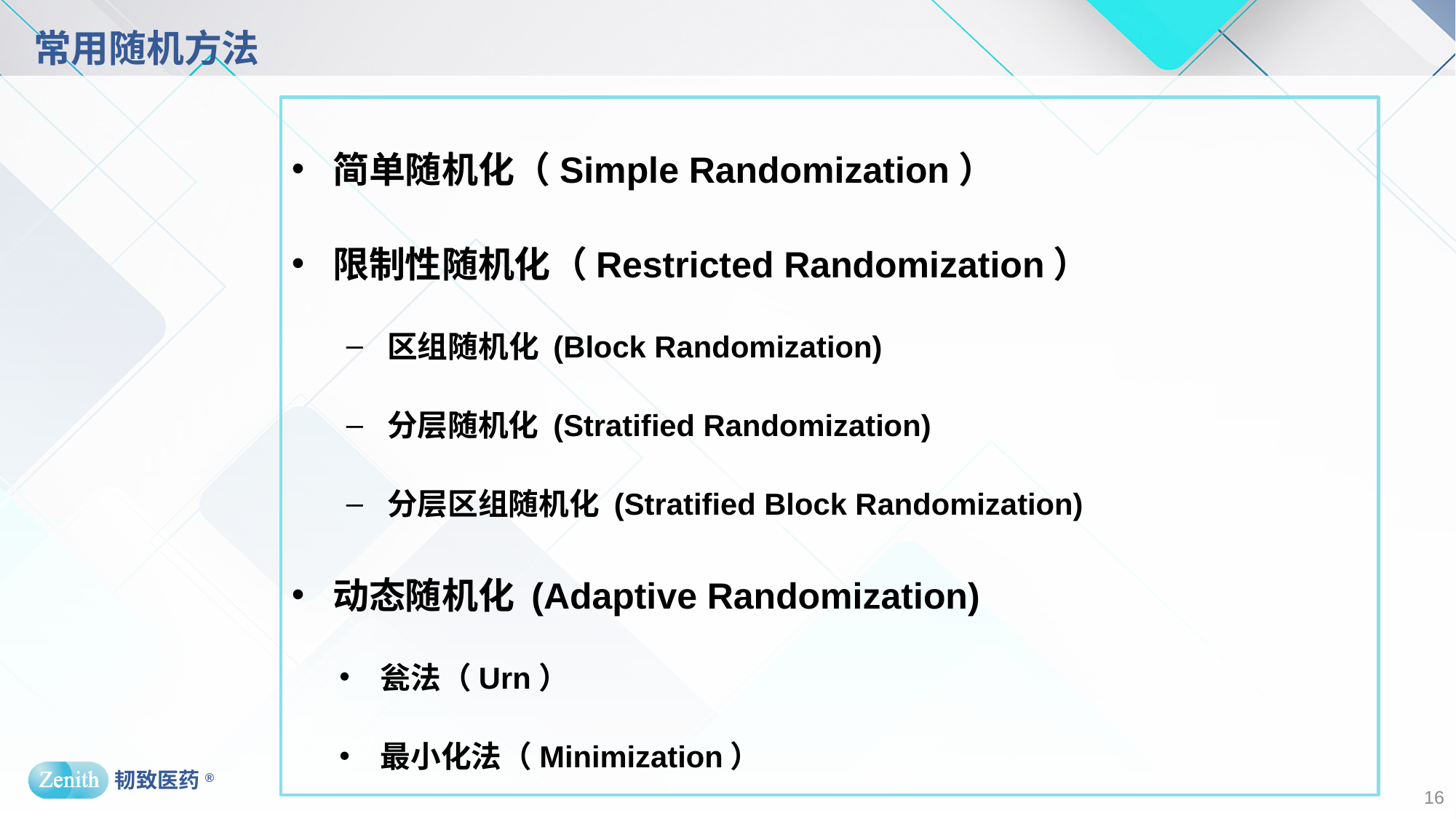

# 常用随机方法
简单随机化（Simple Randomization）
限制性随机化（Restricted Randomization）
区组随机化 (Block Randomization)
分层随机化 (Stratified Randomization)
分层区组随机化 (Stratified Block Randomization)
动态随机化 (Adaptive Randomization)
瓮法（Urn）
最小化法（Minimization）

16